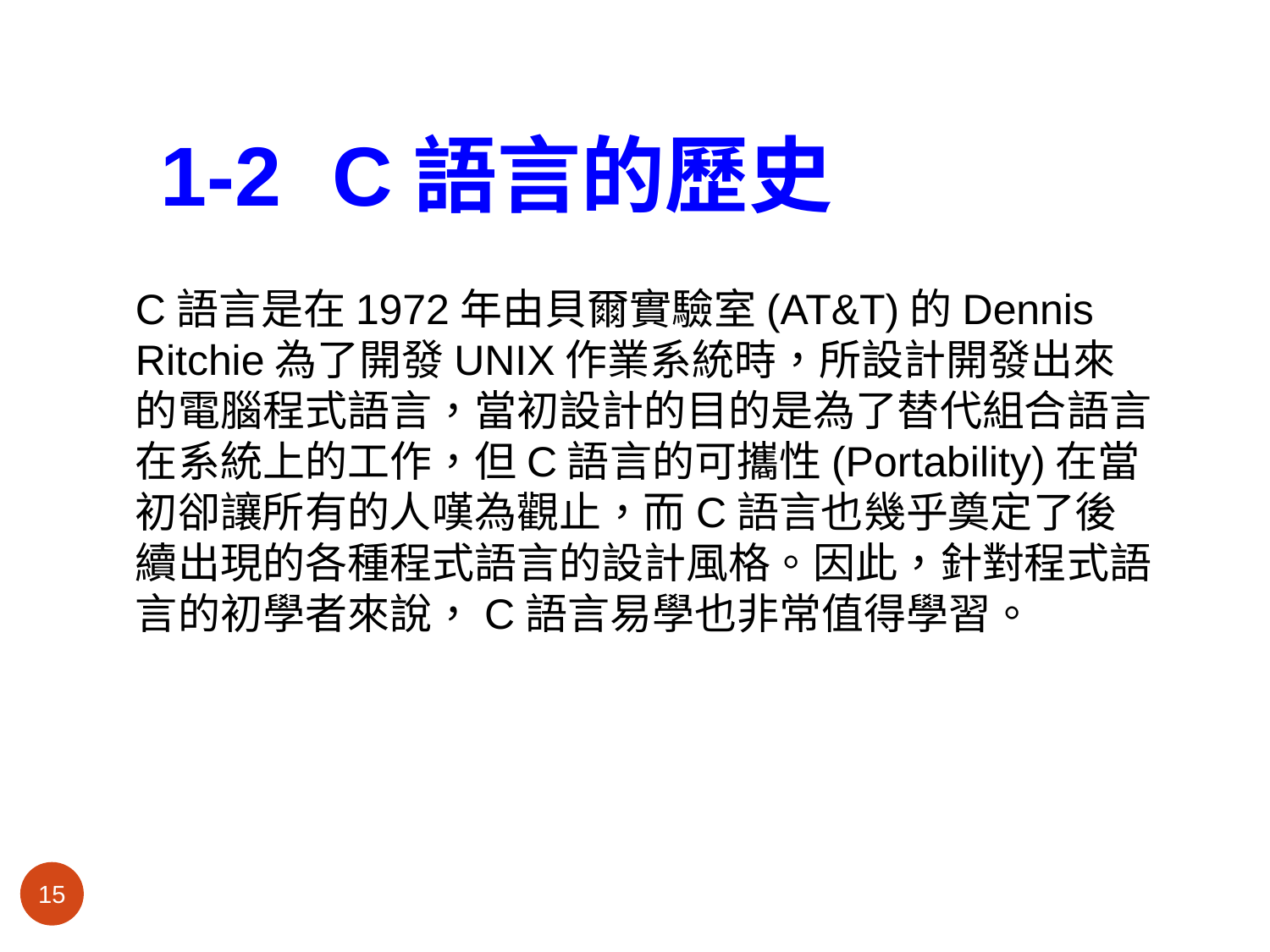

# 1-2	  C語言的歷史
	C語言是在1972年由貝爾實驗室(AT&T)的Dennis Ritchie為了開發UNIX作業系統時，所設計開發出來的電腦程式語言，當初設計的目的是為了替代組合語言在系統上的工作，但C語言的可攜性(Portability)在當初卻讓所有的人嘆為觀止，而C語言也幾乎奠定了後續出現的各種程式語言的設計風格。因此，針對程式語言的初學者來說，C語言易學也非常值得學習。
15